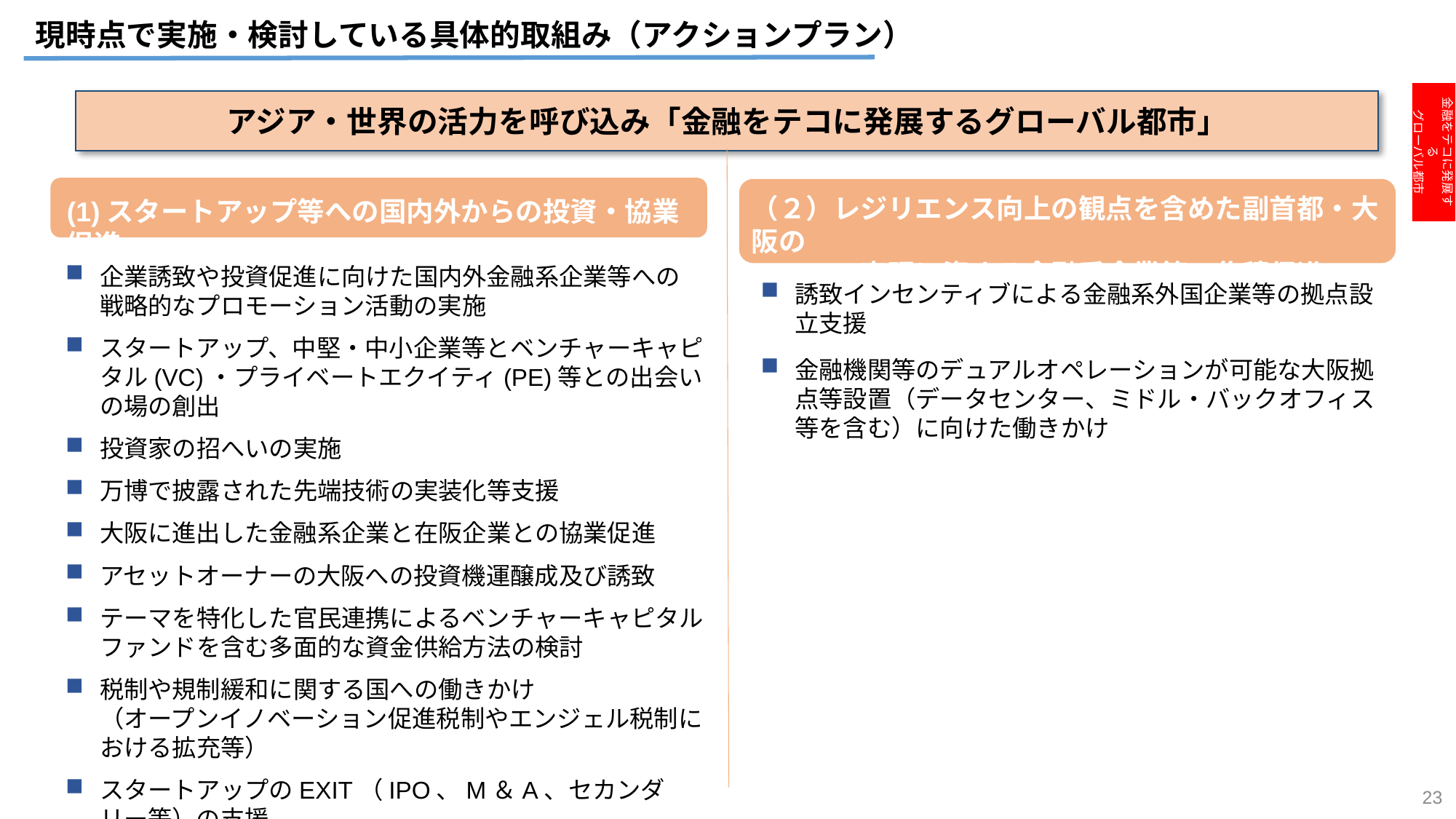

現時点で実施・検討している具体的取組み（アクションプラン）
金融をテコに発展する
グローバル都市
アジア・世界の活力を呼び込み「金融をテコに発展するグローバル都市」

（２）レジリエンス向上の観点を含めた副首都・大阪の
　　　　実現に資する金融系企業等の集積促進
(1)スタートアップ等への国内外からの投資・協業促進
企業誘致や投資促進に向けた国内外金融系企業等への
戦略的なプロモーション活動の実施

スタートアップ、中堅・中小企業等とベンチャーキャピタル(VC)・プライベートエクイティ(PE)等との出会いの場の創出

投資家の招へいの実施

万博で披露された先端技術の実装化等支援

大阪に進出した金融系企業と在阪企業との協業促進

アセットオーナーの大阪への投資機運醸成及び誘致

テーマを特化した官民連携によるベンチャーキャピタルファンドを含む多面的な資金供給方法の検討

税制や規制緩和に関する国への働きかけ
（オープンイノベーション促進税制やエンジェル税制における拡充等）

スタートアップのEXIT（IPO、M＆A、セカンダリー等）の支援

誘致インセンティブによる金融系外国企業等の拠点設立支援

金融機関等のデュアルオペレーションが可能な大阪拠点等設置（データセンター、ミドル・バックオフィス等を含む）に向けた働きかけ

23